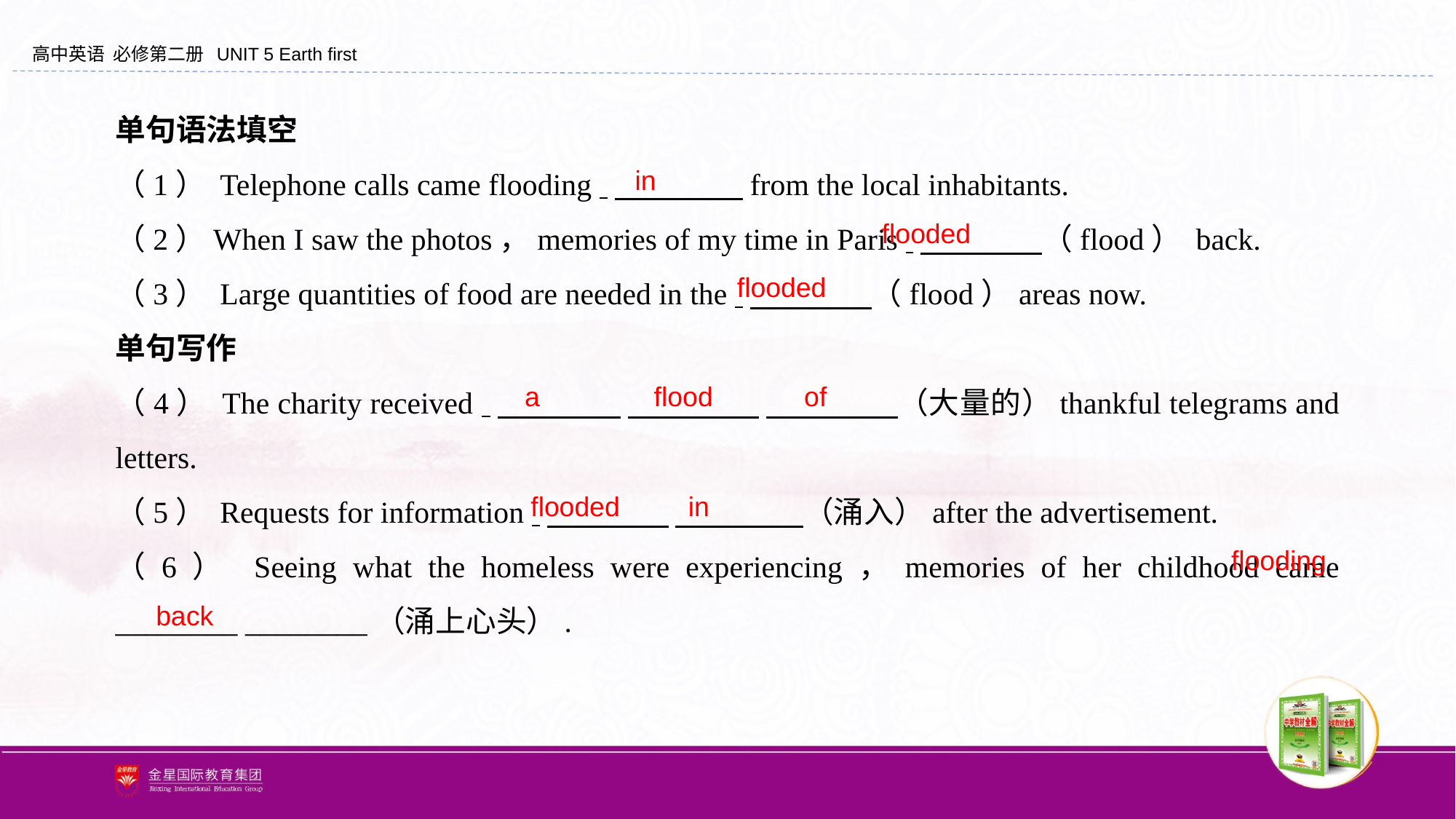

单句语法填空
（1） Telephone calls came flooding  　　　　 from the local inhabitants.
（2）When I saw the photos，memories of my time in Paris  　　　　（flood） back.
（3） Large quantities of food are needed in the  　　　　（flood）areas now.
单句写作
（4） The charity received  　　　　  　　　　  　　　　（大量的）thankful telegrams and letters.
（5） Requests for information  　　　　  　　　　（涌入）after the advertisement.
（6） Seeing what the homeless were experiencing，memories of her childhood came ________ ________（涌上心头）.

in
flooded
flooded
a               flood            of
flooded         in
flooding
back